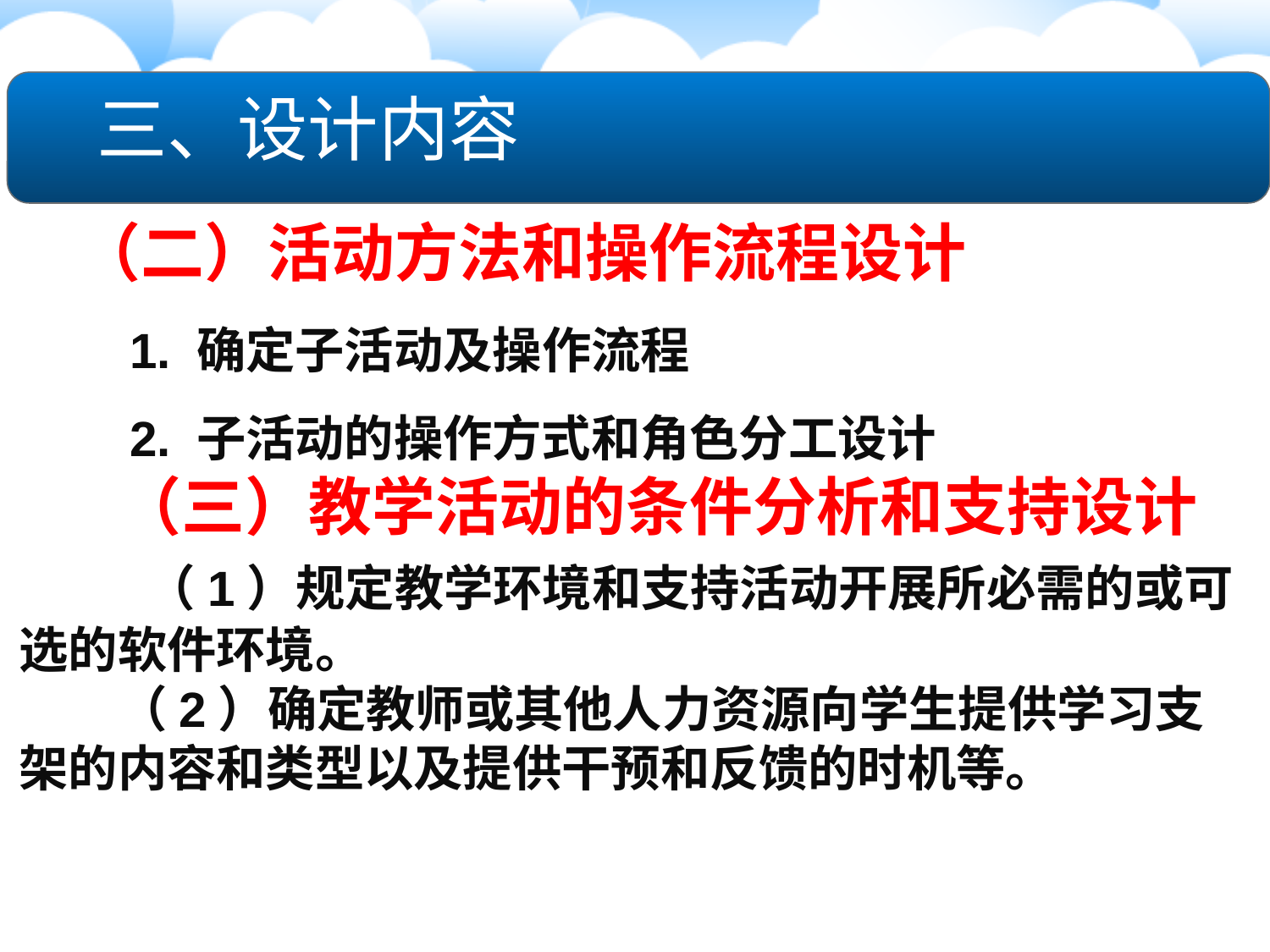

三、设计内容
   （二）活动方法和操作流程设计
　　1. 确定子活动及操作流程
　　2. 子活动的操作方式和角色分工设计
　　（三）教学活动的条件分析和支持设计
　　（1）规定教学环境和支持活动开展所必需的或可选的软件环境。
　　（2）确定教师或其他人力资源向学生提供学习支架的内容和类型以及提供干预和反馈的时机等。